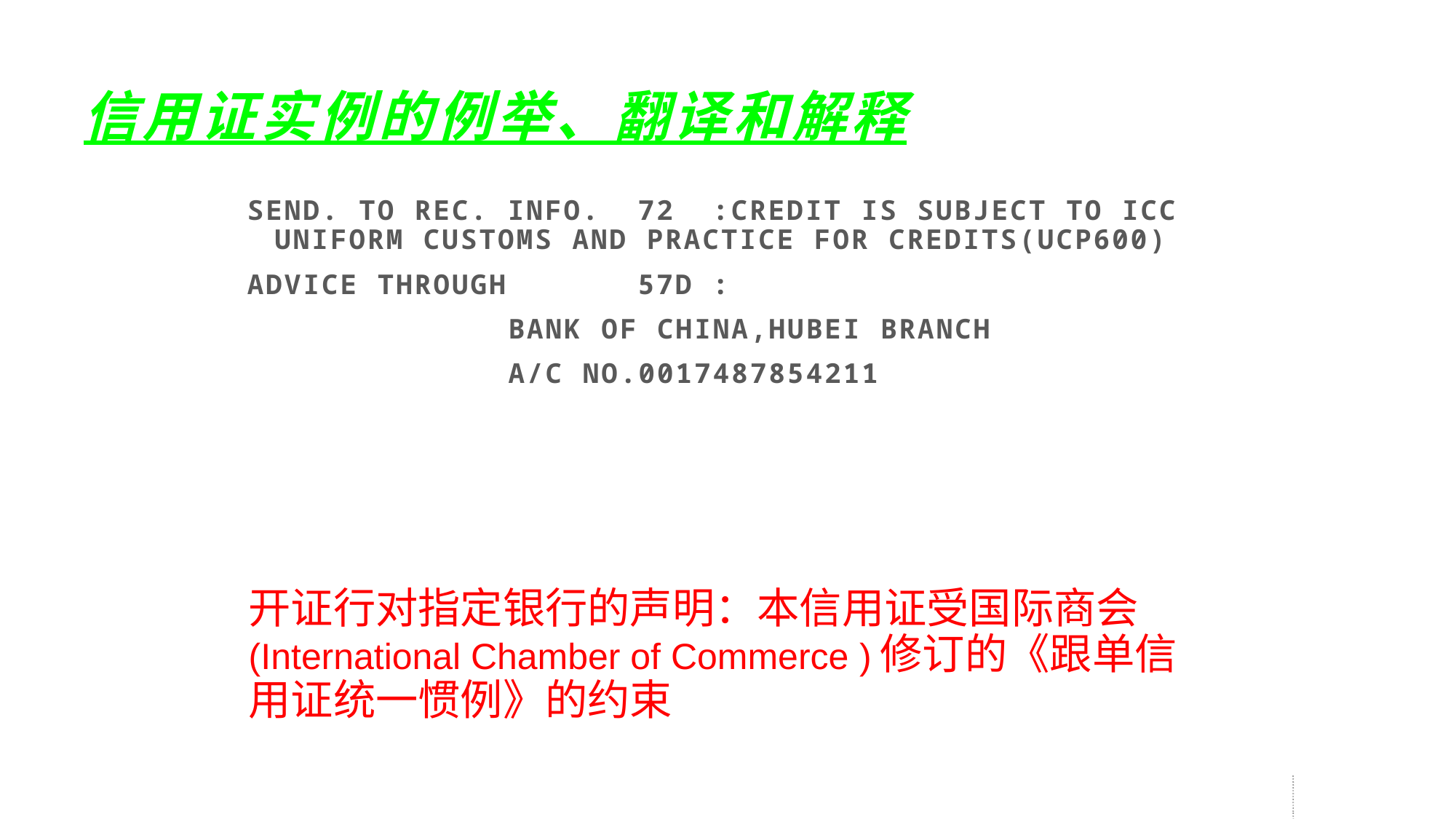

# 信用证实例的例举、翻译和解释
SEND. TO REC. INFO.  72  :CREDIT IS SUBJECT TO ICC UNIFORM CUSTOMS AND PRACTICE FOR CREDITS(UCP600)
ADVICE THROUGH       57D :
              BANK OF CHINA,HUBEI BRANCH
              A/C NO.0017487854211
开证行对指定银行的声明：本信用证受国际商会(International Chamber of Commerce )修订的《跟单信用证统一惯例》的约束
番荐酷略稚怜勋折篡庇正隶缺靡饶刀揍撬佯盏彭疲娄艘果煞蝗炒斯坏幅肇第二章信用证第二章信用证